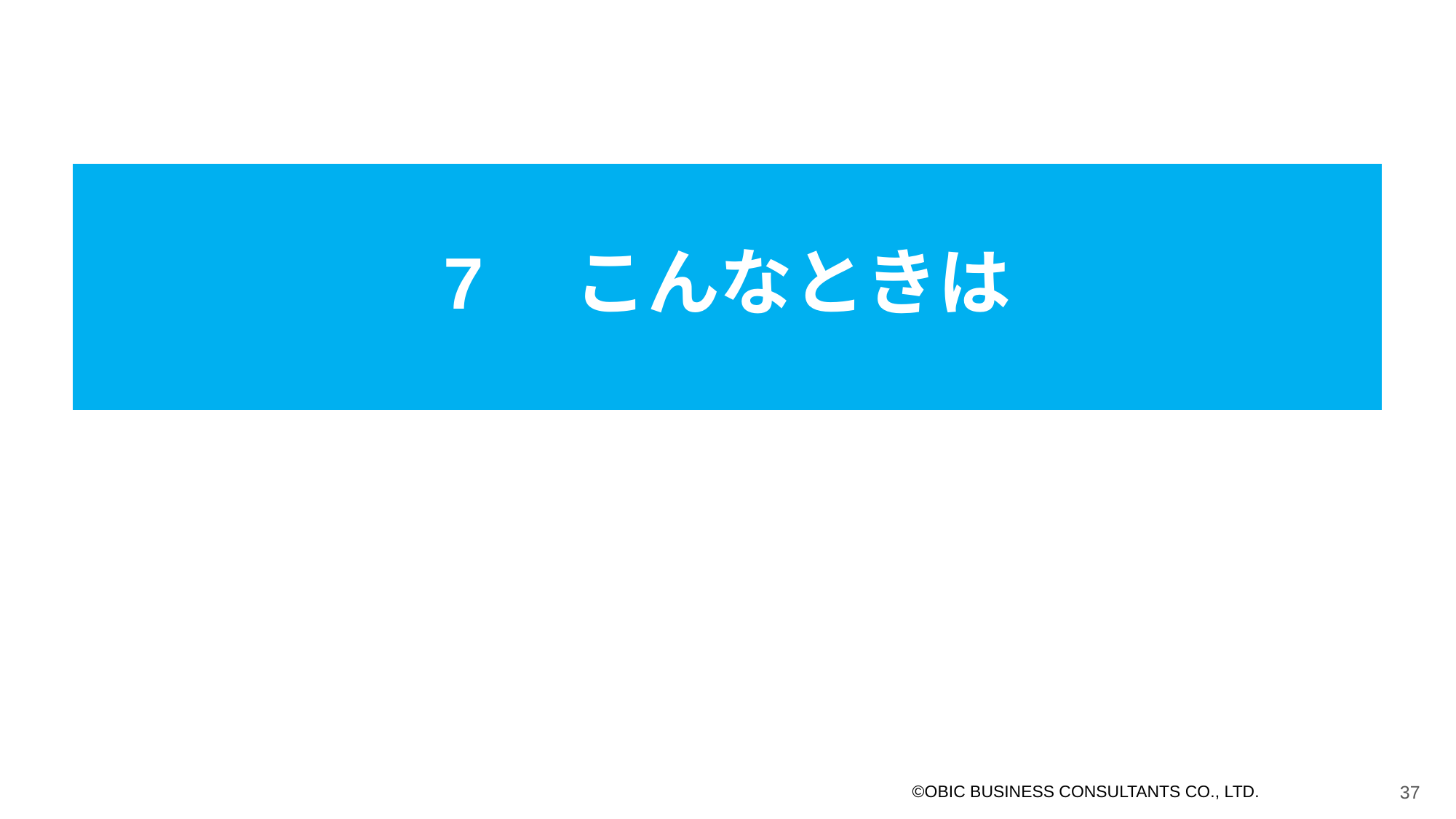

7　こんなときは
©OBIC BUSINESS CONSULTANTS CO., LTD.
37